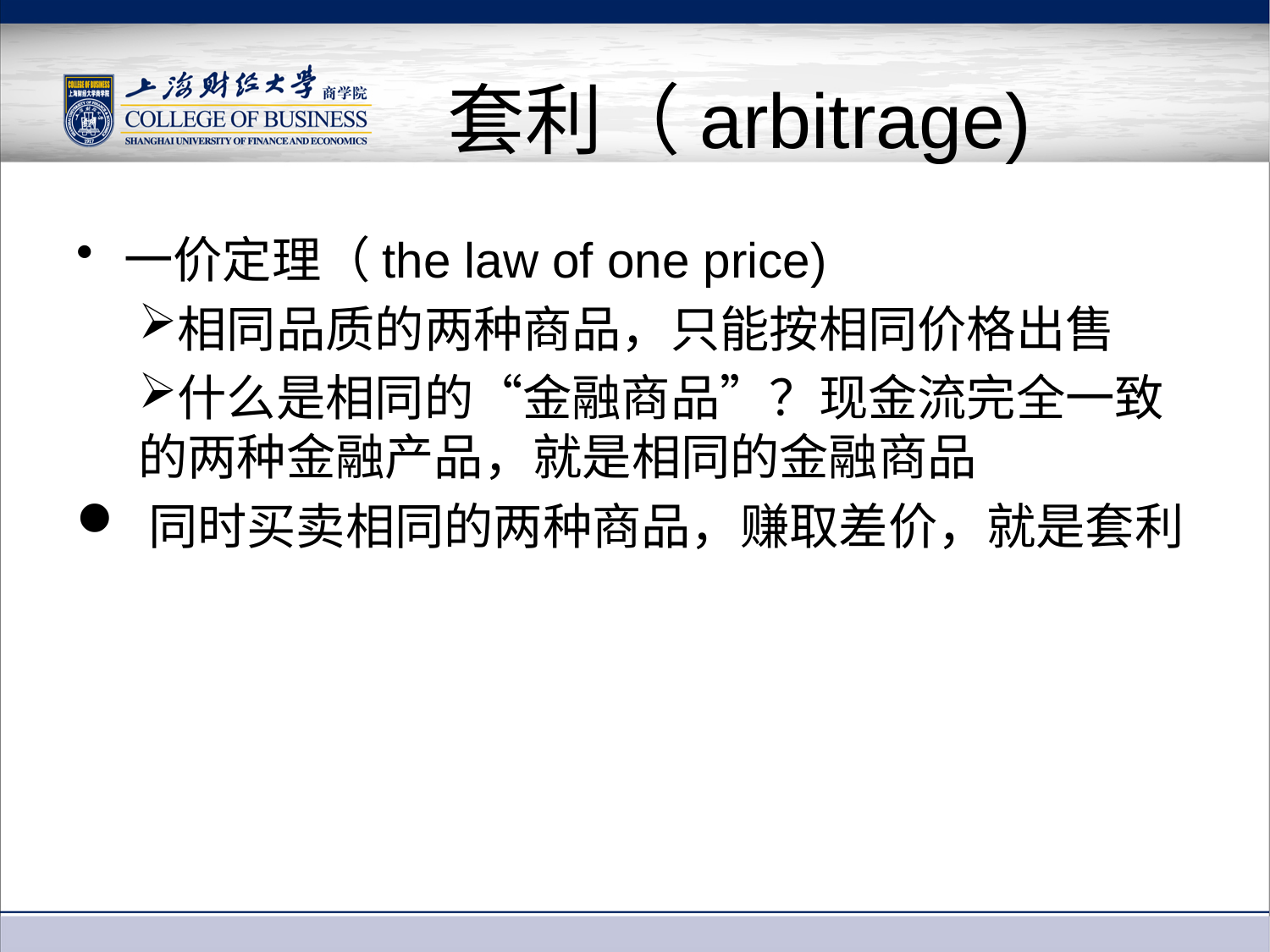

# 套利（arbitrage)
一价定理（the law of one price)
相同品质的两种商品，只能按相同价格出售
什么是相同的“金融商品”？现金流完全一致的两种金融产品，就是相同的金融商品
 同时买卖相同的两种商品，赚取差价，就是套利